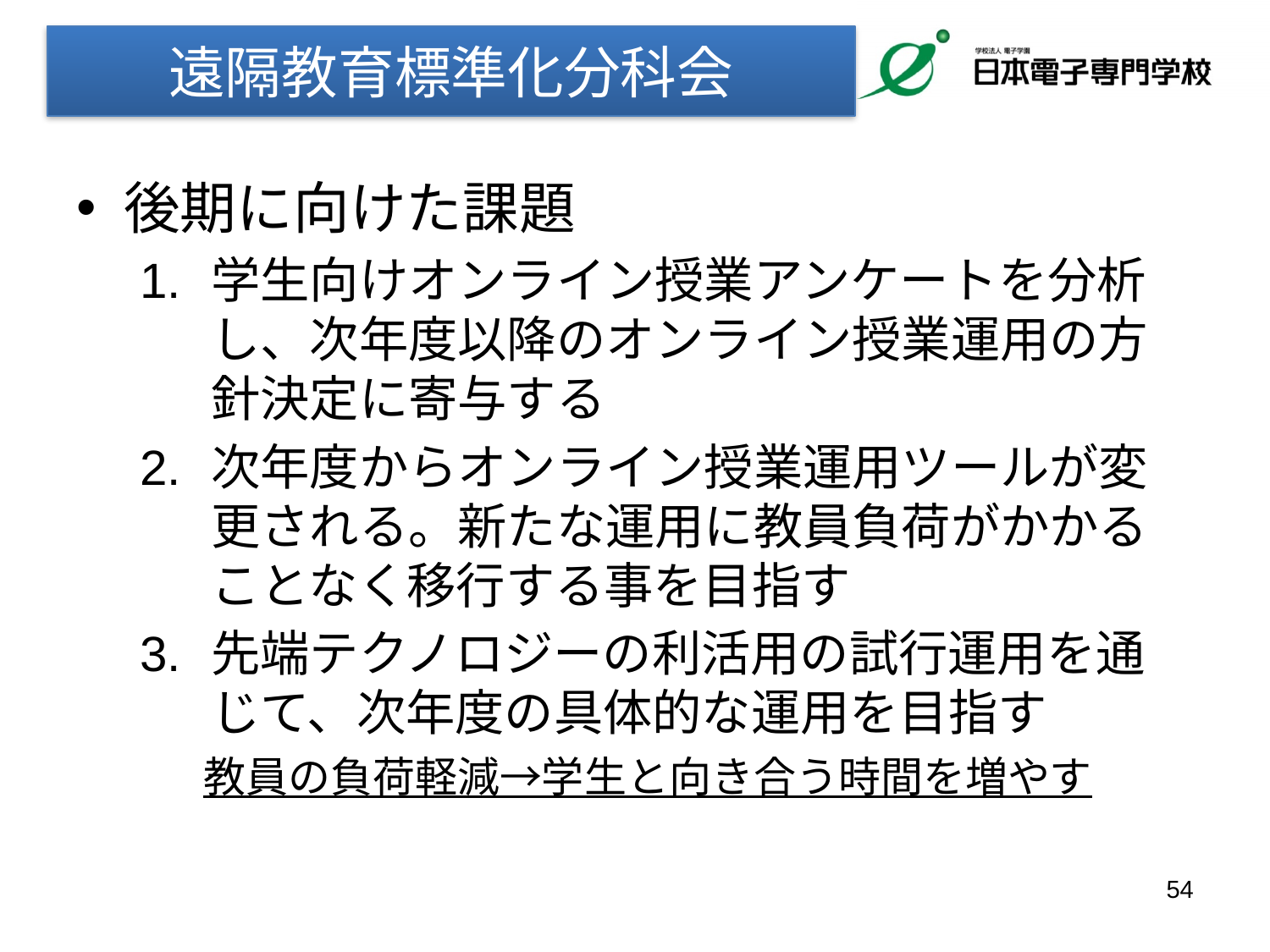

遠隔教育標準化分科会
後期に向けた課題
学生向けオンライン授業アンケートを分析し、次年度以降のオンライン授業運用の方針決定に寄与する
次年度からオンライン授業運用ツールが変更される。新たな運用に教員負荷がかかることなく移行する事を目指す
先端テクノロジーの利活用の試行運用を通じて、次年度の具体的な運用を目指す
教員の負荷軽減→学生と向き合う時間を増やす

54